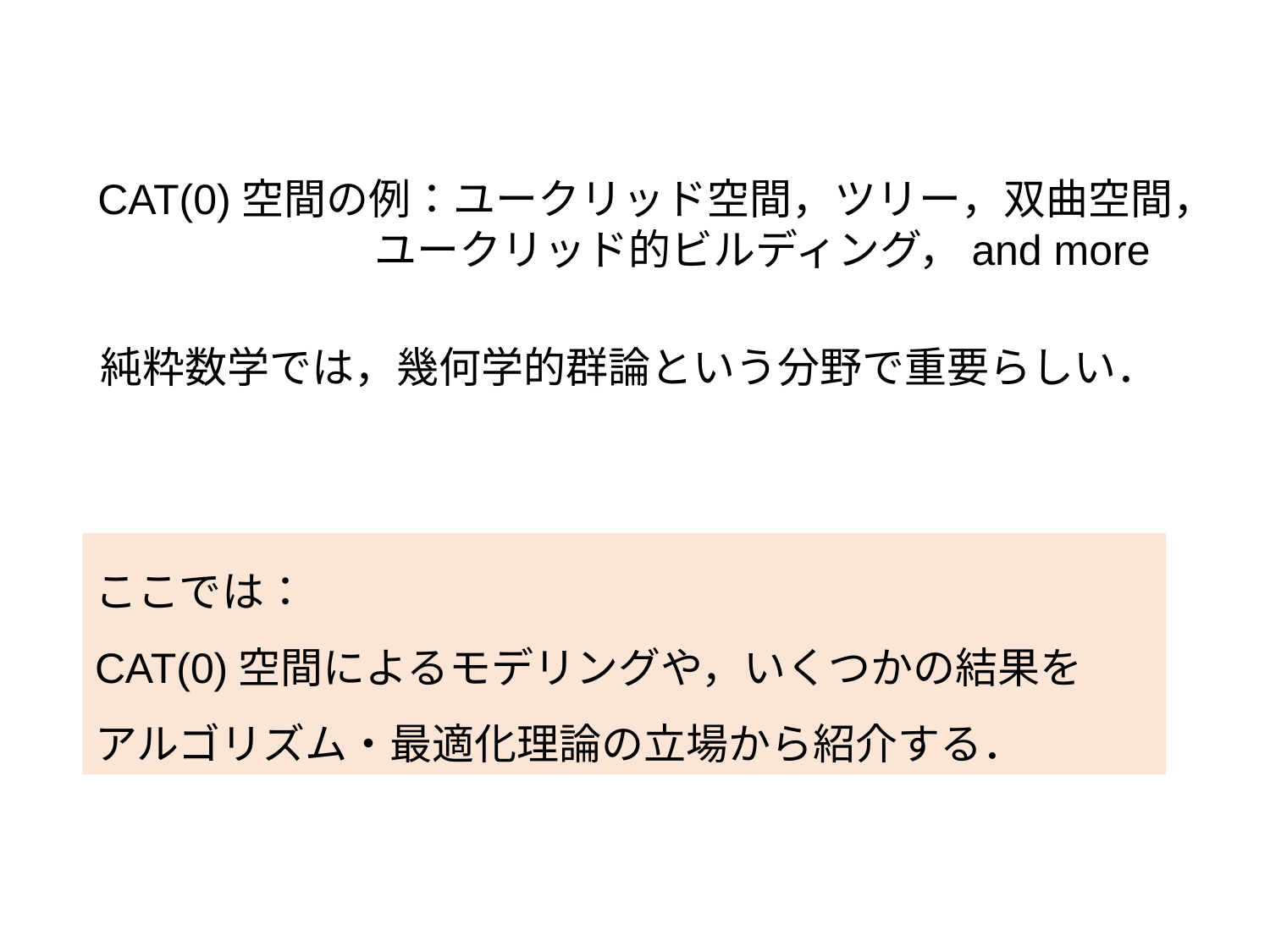

CAT(0)空間の例：ユークリッド空間，ツリー，双曲空間，
                            ユークリッド的ビルディング，and more
純粋数学では，幾何学的群論という分野で重要らしい．
ここでは：
CAT(0)空間によるモデリングや，いくつかの結果を
アルゴリズム・最適化理論の立場から紹介する．